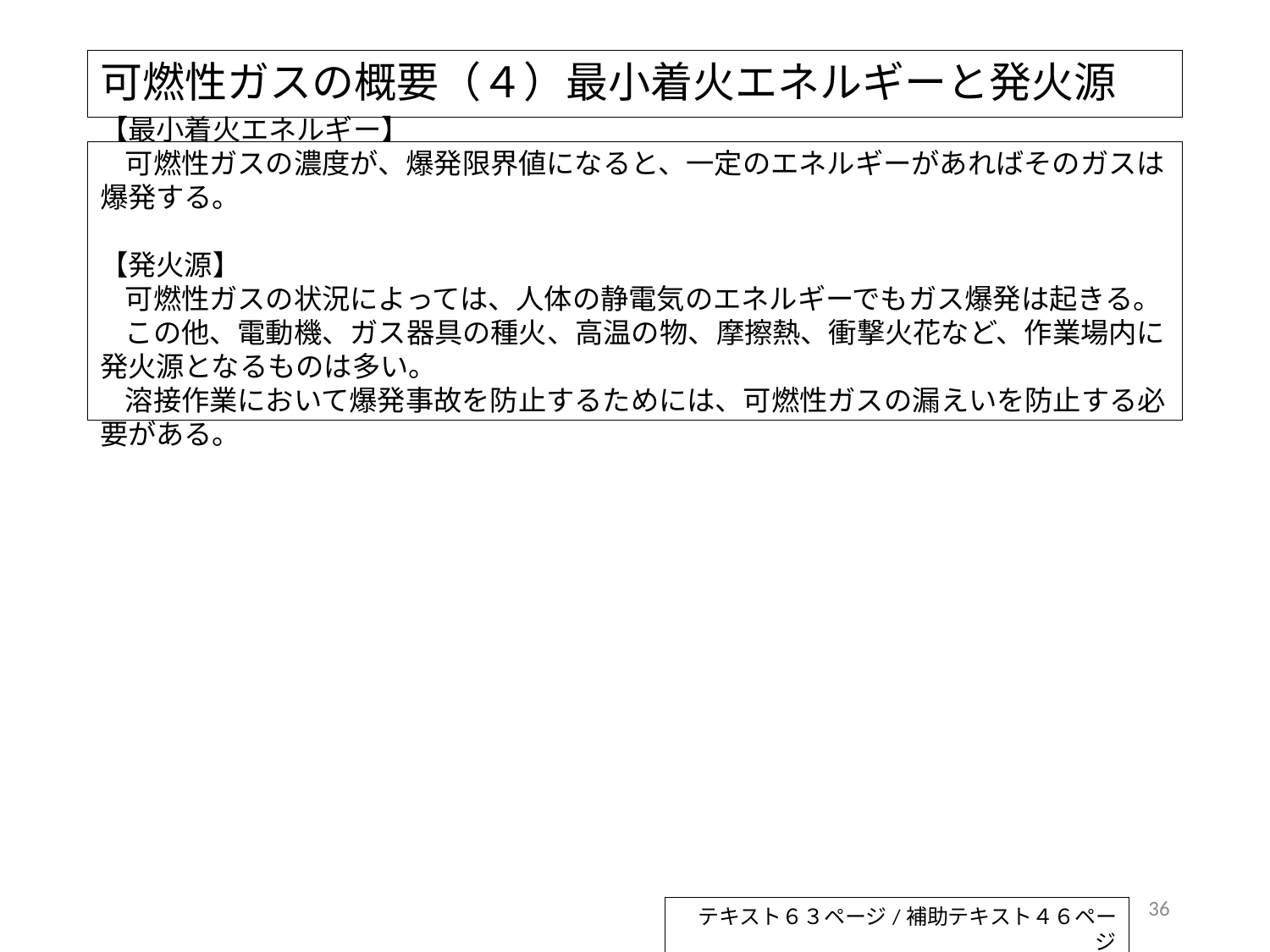

# 可燃性ガスの概要（４）最小着火エネルギーと発火源
【最小着火エネルギー】
可燃性ガスの濃度が、爆発限界値になると、一定のエネルギーがあればそのガスは爆発する。

【発火源】
可燃性ガスの状況によっては、人体の静電気のエネルギーでもガス爆発は起きる。
この他、電動機、ガス器具の種火、高温の物、摩擦熱、衝撃火花など、作業場内に発火源となるものは多い。
溶接作業において爆発事故を防止するためには、可燃性ガスの漏えいを防止する必要がある。
36
テキスト６３ページ/補助テキスト４６ページ